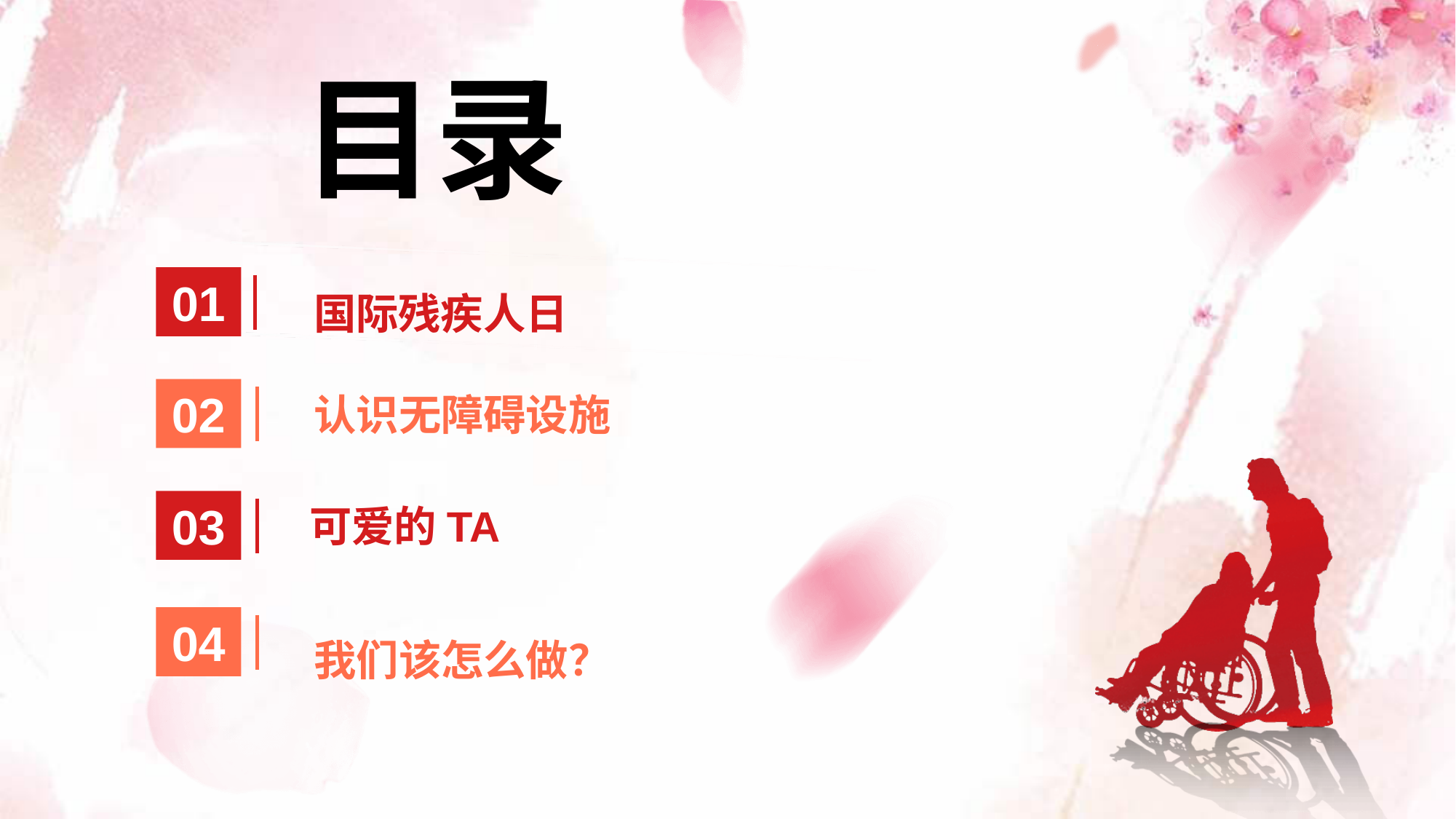

目录
https://www.ypppt.com/
国际残疾人日
01
02
认识无障碍设施
03
可爱的TA
我们该怎么做？
04